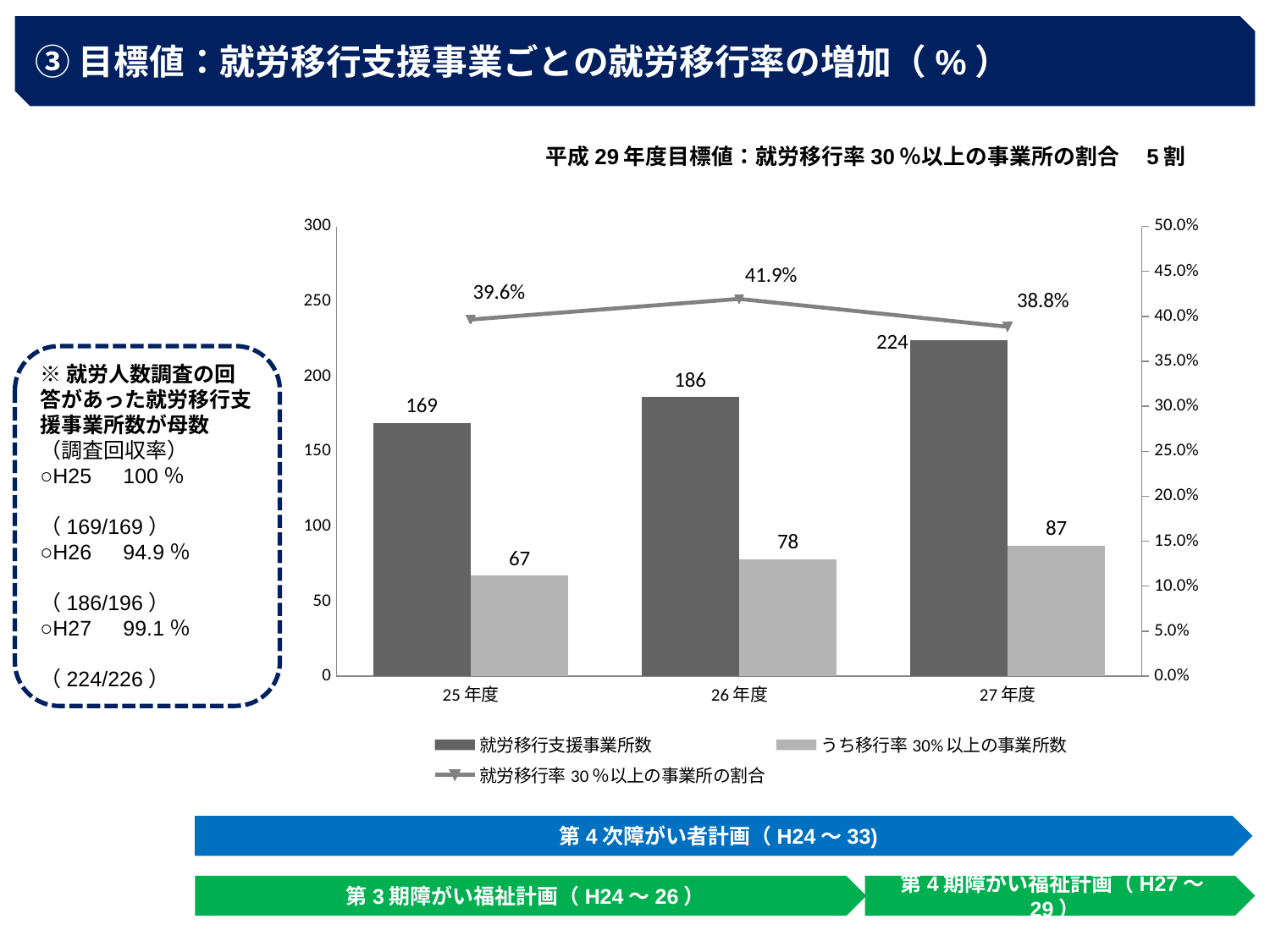

③目標値：就労移行支援事業ごとの就労移行率の増加（%）
平成29年度目標値：就労移行率30％以上の事業所の割合　5割

### Chart

| Category | 就労移行支援事業所数 | うち移行率30%以上の事業所数 | 就労移行率30％以上の事業所の割合 |
|---|---|---|---|
| 25年度 | 169.0 | 67.0 | 0.39644970414201186 |
| 26年度 | 186.0 | 78.0 | 0.41935483870967744 |
| 27年度 | 224.0 | 87.0 | 0.38839285714285715 |
※就労人数調査の回答があった就労移行支援事業所数が母数
（調査回収率）
○H25　100％
　　　　　（169/169）
○H26　94.9％
　　　　　（186/196）
○H27　99.1％
　　　　　（224/226）
第4次障がい者計画（H24～33)
第3期障がい福祉計画（H24～26）
第4期障がい福祉計画（H27～29）